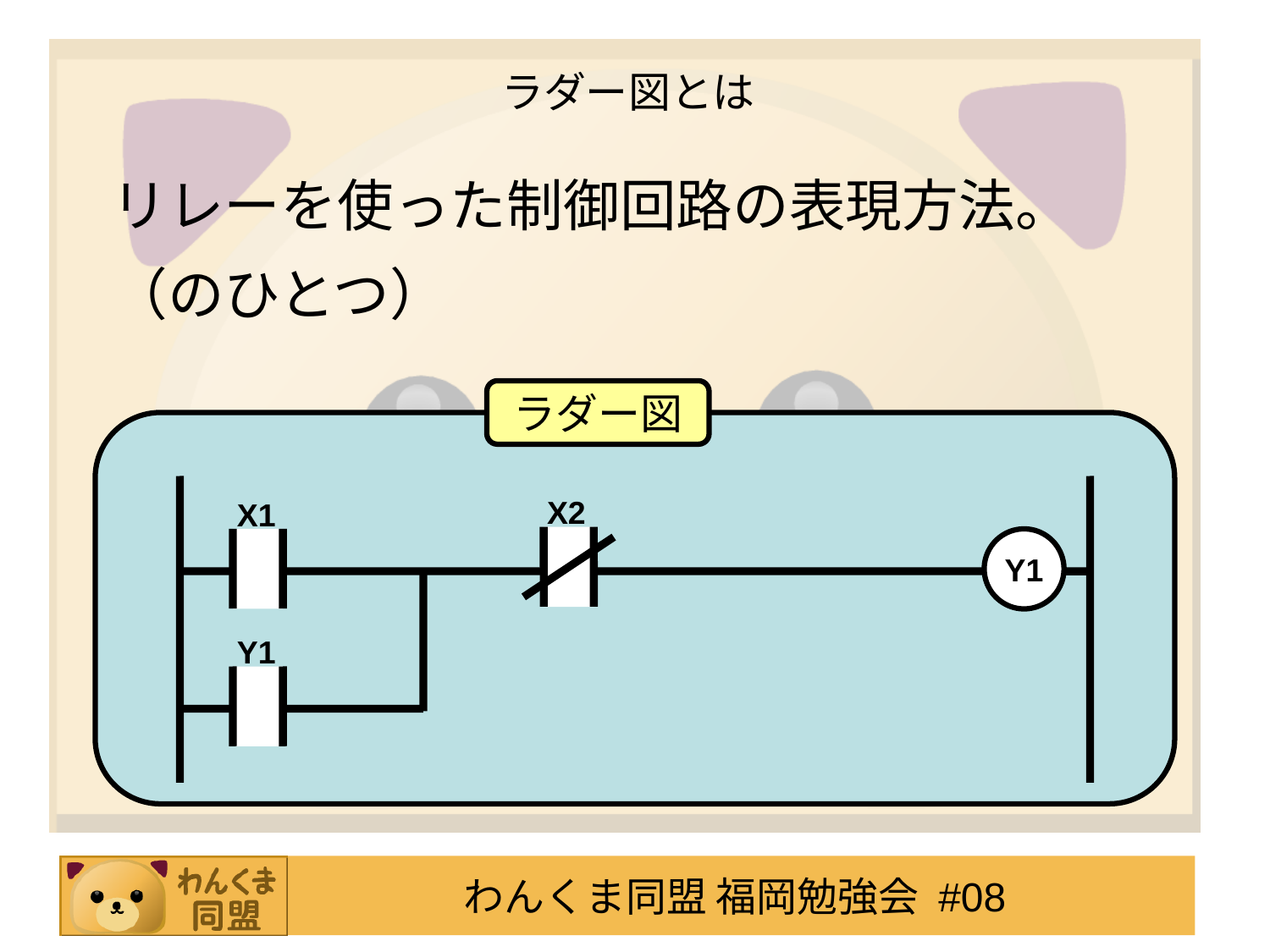

# ラダー図とは
リレーを使った制御回路の表現方法。
（のひとつ）
ラダー図

X2
X1

Y1

Y1